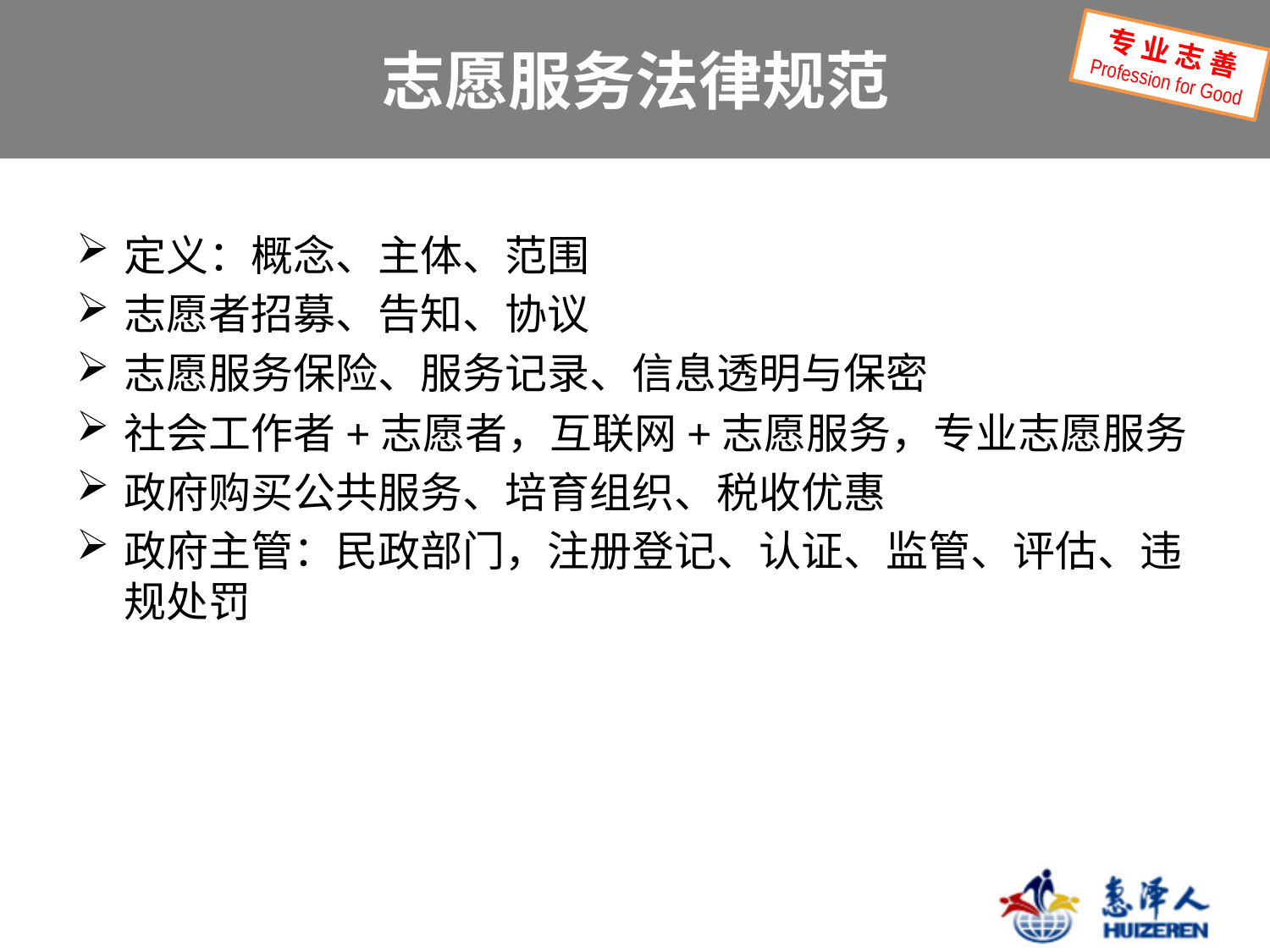

# 志愿服务法律规范
专 业 志 善
Profession for Good
定义：概念、主体、范围
志愿者招募、告知、协议
志愿服务保险、服务记录、信息透明与保密
社会工作者+志愿者，互联网+志愿服务，专业志愿服务
政府购买公共服务、培育组织、税收优惠
政府主管：民政部门，注册登记、认证、监管、评估、违规处罚